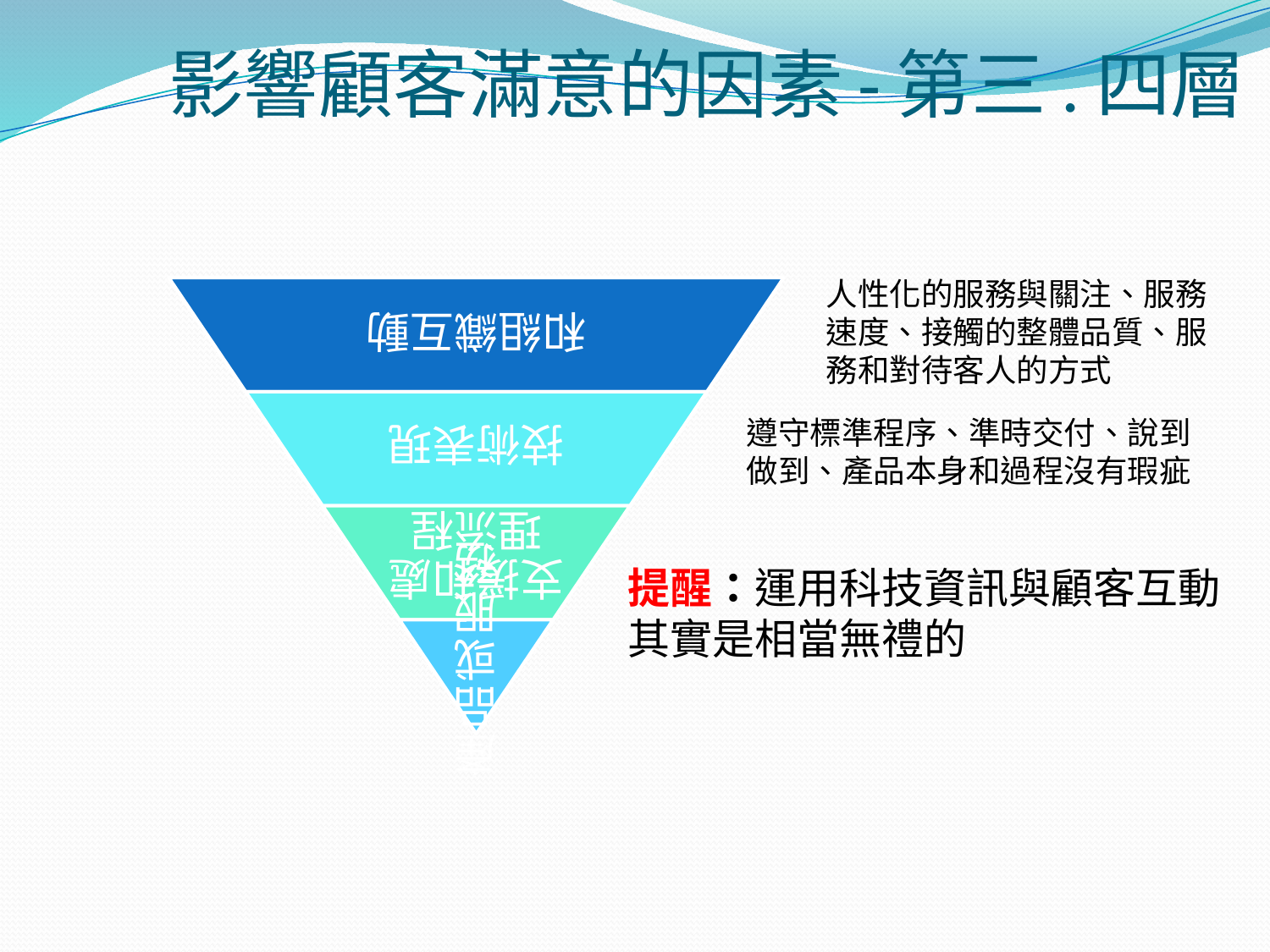

# 影響顧客滿意的因素-第三.四層
人性化的服務與關注、服務速度、接觸的整體品質、服務和對待客人的方式
和組織互動
技術表現
支援和處理流程
產品或服務
遵守標準程序、準時交付、說到做到、產品本身和過程沒有瑕疵
提醒：運用科技資訊與顧客互動其實是相當無禮的